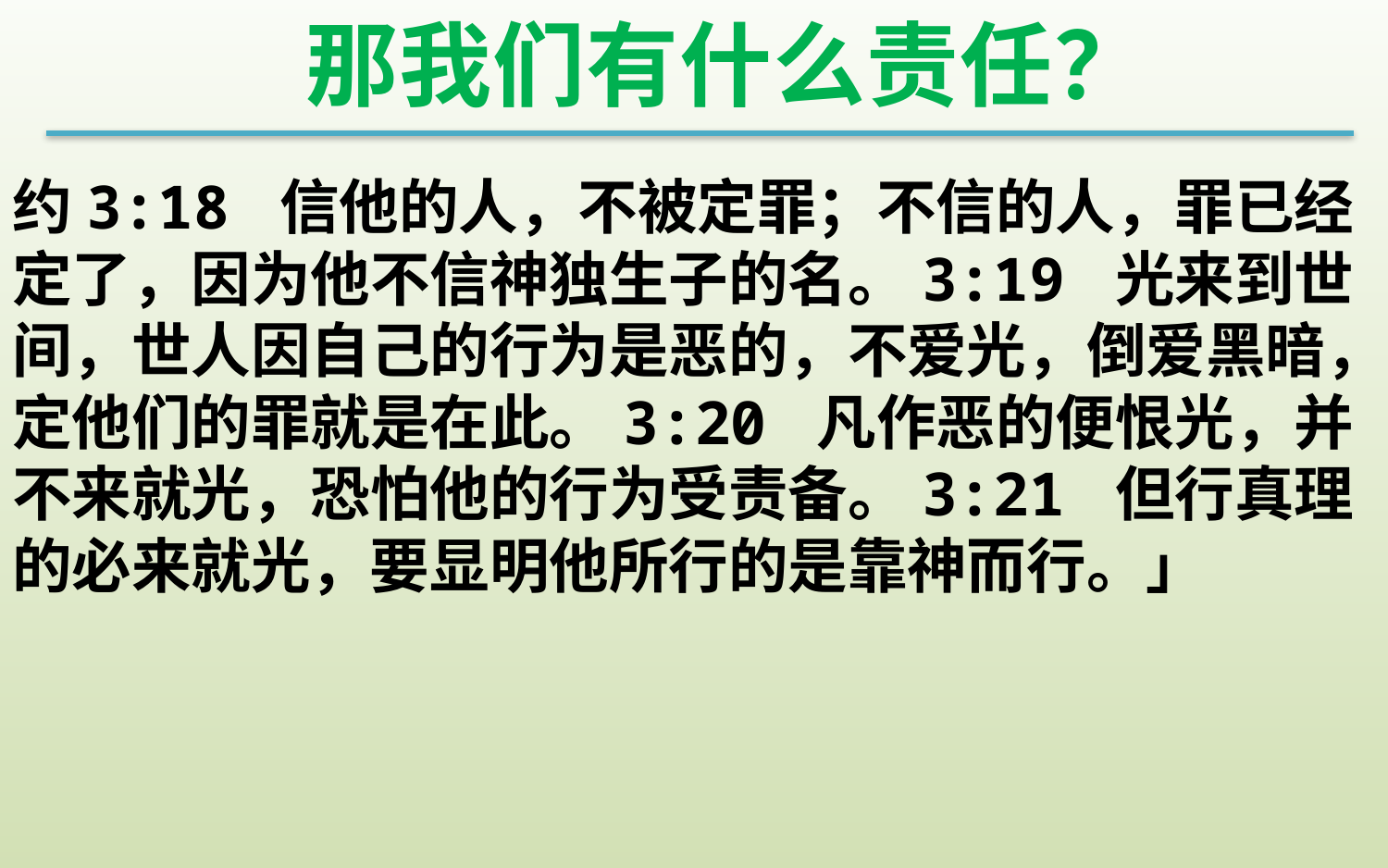

那我们有什么责任？
约3:18 信他的人，不被定罪；不信的人，罪已经定了，因为他不信神独生子的名。3:19 光来到世间，世人因自己的行为是恶的，不爱光，倒爱黑暗，定他们的罪就是在此。3:20 凡作恶的便恨光，并不来就光，恐怕他的行为受责备。3:21 但行真理的必来就光，要显明他所行的是靠神而行。」